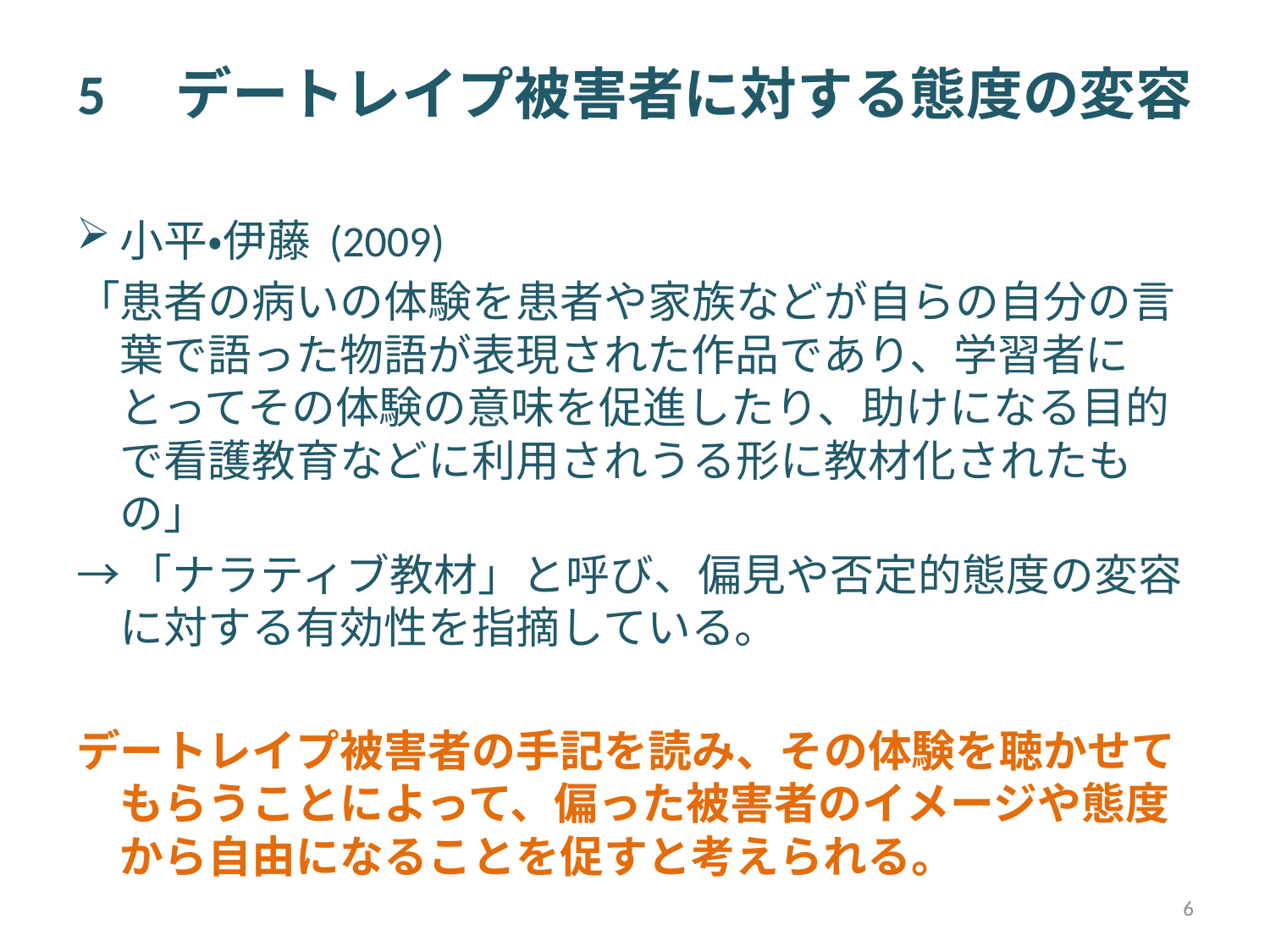

# 5　デートレイプ被害者に対する態度の変容
小平・伊藤 (2009)
「患者の病いの体験を患者や家族などが自らの自分の言葉で語った物語が表現された作品であり、学習者にとってその体験の意味を促進したり、助けになる目的で看護教育などに利用されうる形に教材化されたもの」
→「ナラティブ教材」と呼び、偏見や否定的態度の変容に対する有効性を指摘している。

デートレイプ被害者の手記を読み、その体験を聴かせてもらうことによって、偏った被害者のイメージや態度から自由になることを促すと考えられる。

6